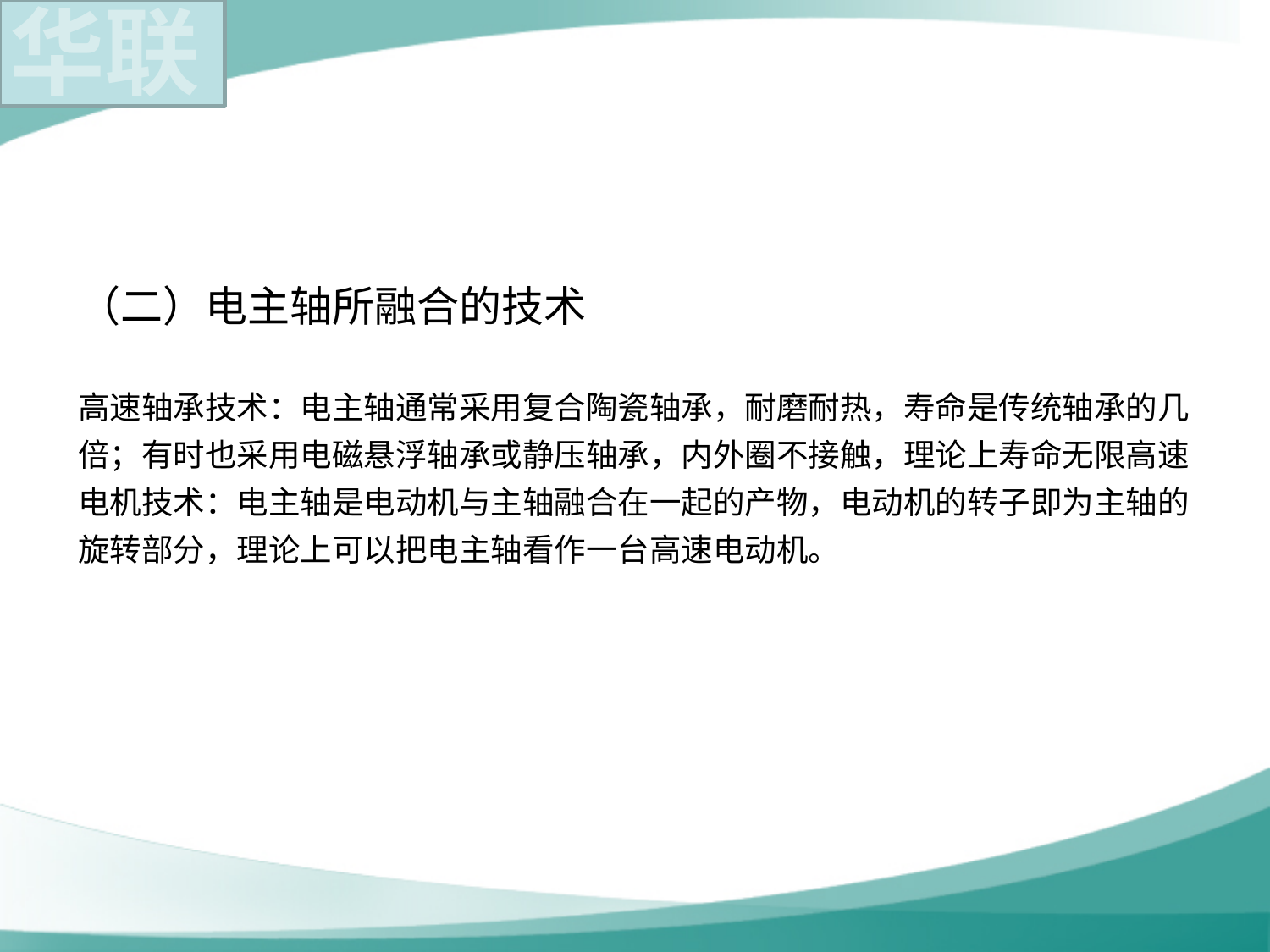

（二）电主轴所融合的技术
高速轴承技术：电主轴通常采用复合陶瓷轴承，耐磨耐热，寿命是传统轴承的几倍；有时也采用电磁悬浮轴承或静压轴承，内外圈不接触，理论上寿命无限高速电机技术：电主轴是电动机与主轴融合在一起的产物，电动机的转子即为主轴的旋转部分，理论上可以把电主轴看作一台高速电动机。